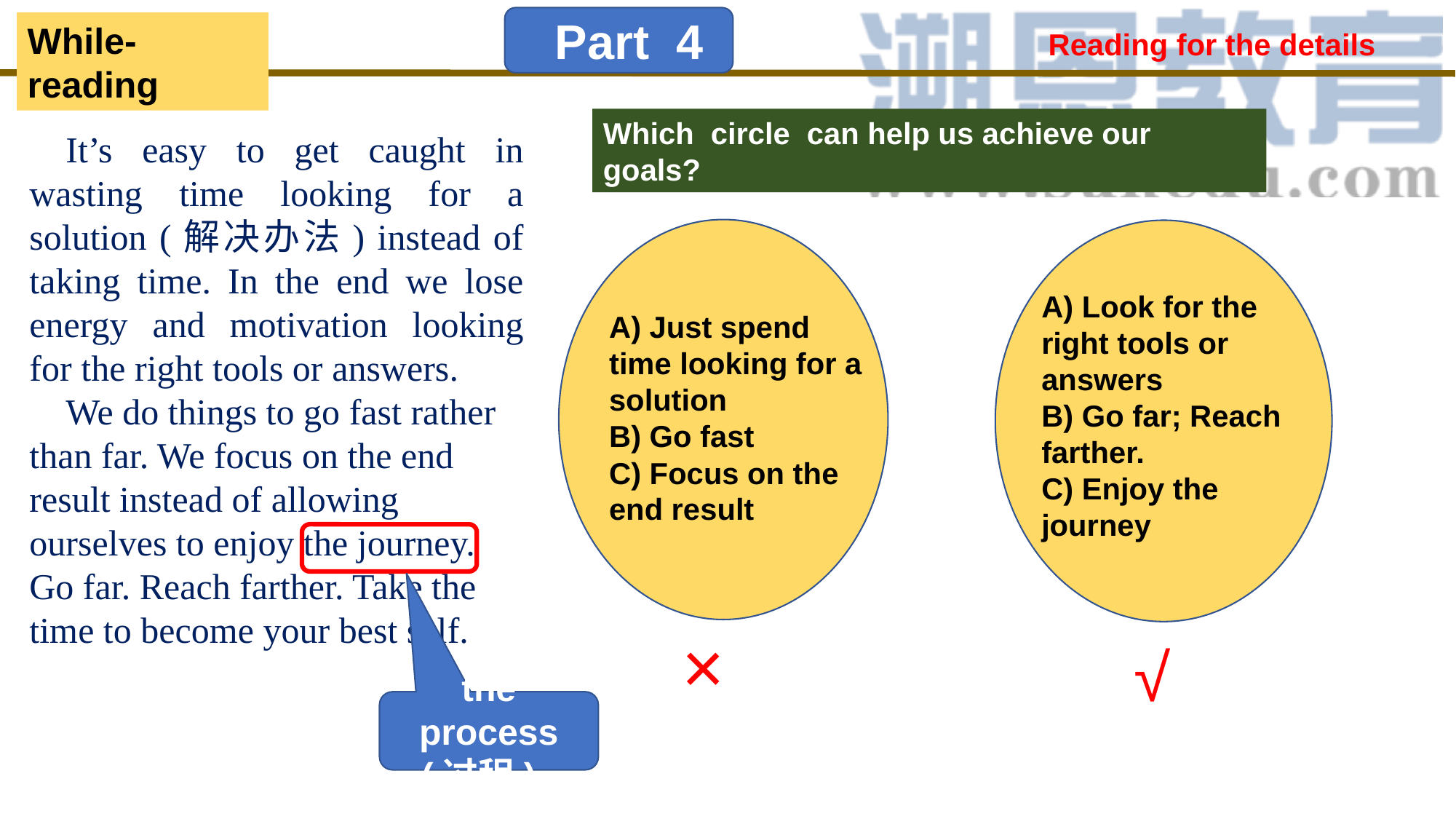

Part  4
While-reading
Reading for the details
Which  circle  can help us achieve our goals?
It’s easy to get caught in wasting time looking for a solution (解决办法) instead of taking time. In the end we lose energy and motivation looking for the right tools or answers.
We do things to go fast rather than far. We focus on the end result instead of allowing ourselves to enjoy the journey. Go far. Reach farther. Take the time to become your best self.

A) Look for the right tools or answers
B) Go far; Reach farther.
C) Enjoy the journey
A) Just spend time looking for a solution
B) Go fast
C) Focus on the end result

×
√
the process (过程)